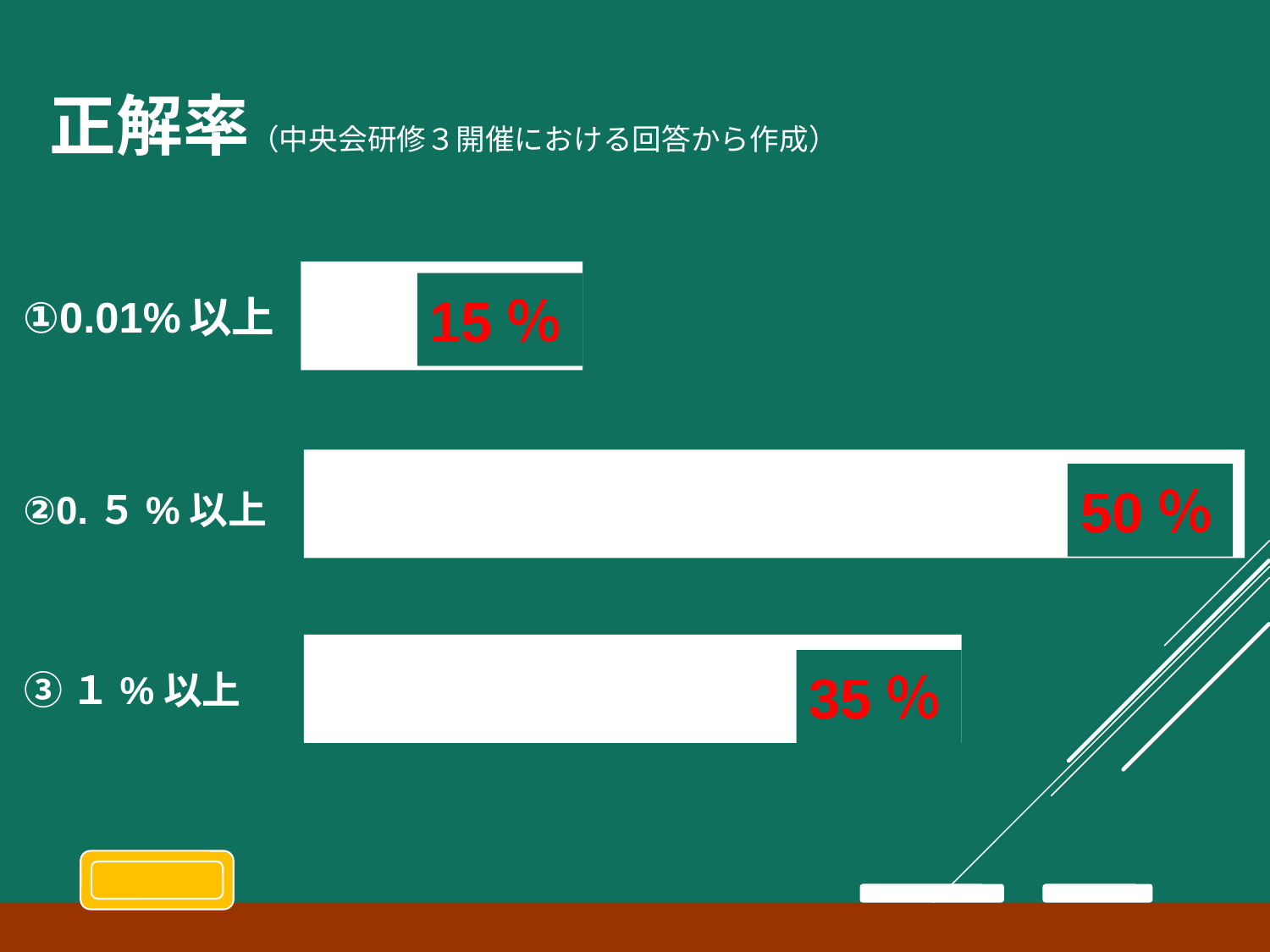

正解率（中央会研修３開催における回答から作成）

15％
①0.01%以上

50％
②0.５%以上

35％
③１%以上